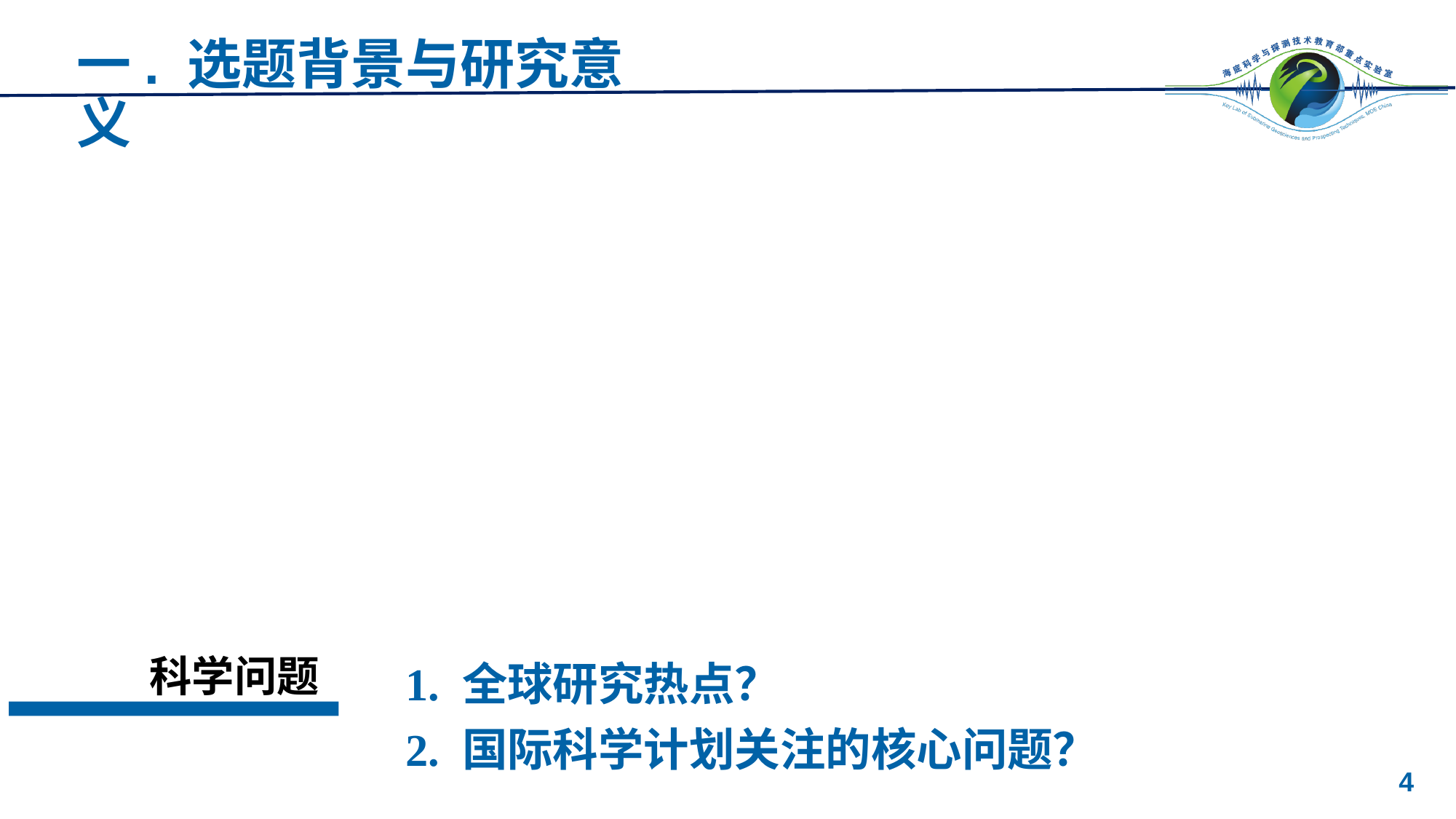

# 一. 选题背景与研究意义
1. 全球研究热点？
2. 国际科学计划关注的核心问题？
科学问题

4